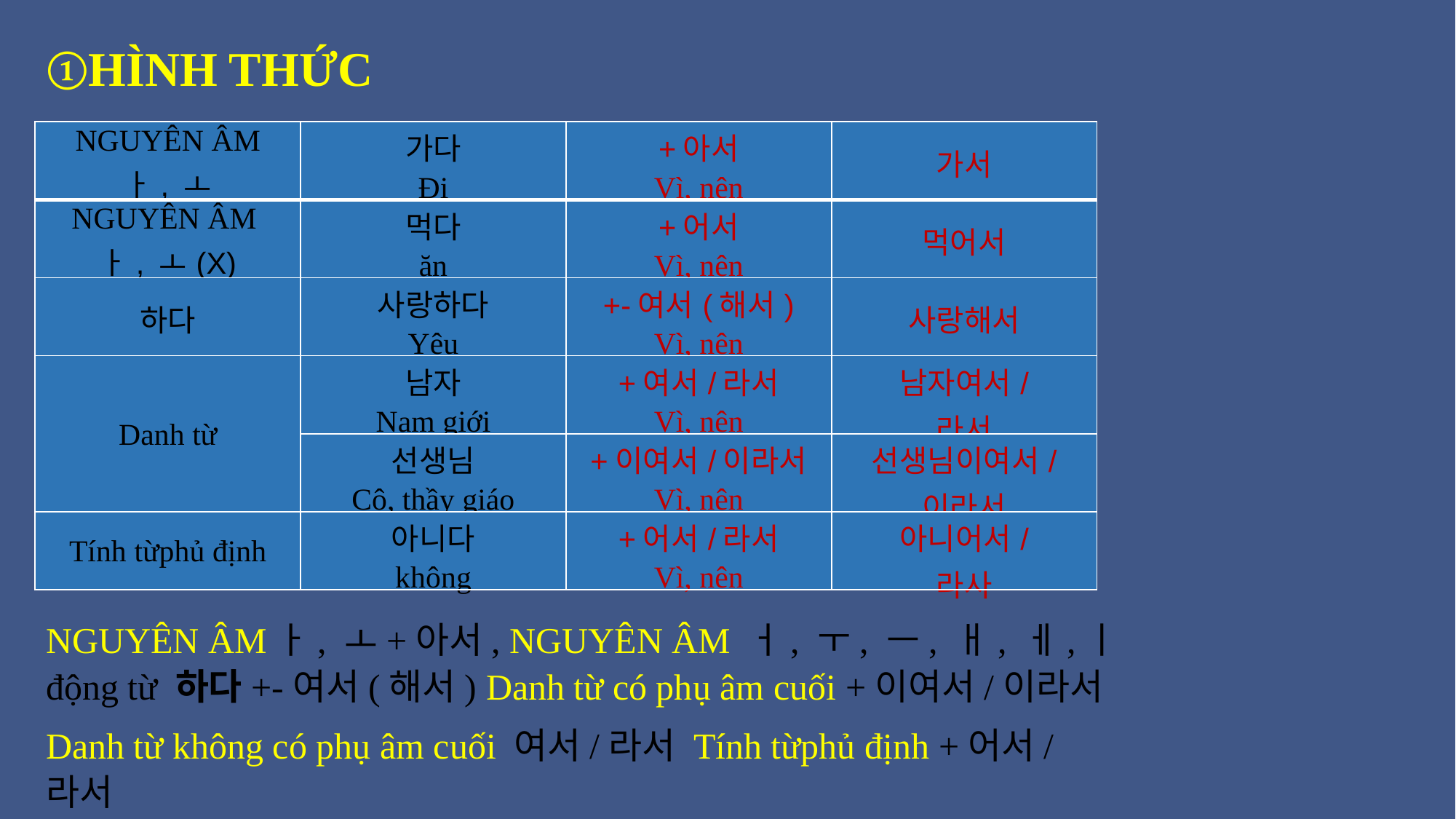

HÌNH THỨC
| NGUYÊN ÂM ㅏ, ㅗ | 가다 Đi | +아서 Vì, nên | 가서 |
| --- | --- | --- | --- |
| NGUYÊN ÂM ㅏ, ㅗ(X) | 먹다 ăn | +어서 Vì, nên | 먹어서 |
| 하다 | 사랑하다 Yêu | +-여서(해서) Vì, nên | 사랑해서 |
| Danh từ | 남자 Nam giới | +여서/라서 Vì, nên | 남자여서/ 라서 |
|  | 선생님 Cô, thầy giáo | +이여서/이라서 Vì, nên | 선생님이여서/ 이라서 |
| Tính từphủ định | 아니다 không | +어서/라서 Vì, nên | 아니어서/ 라사 |
NGUYÊN ÂMㅏ, ㅗ+아서, NGUYÊN ÂM ㅓ, ㅜ, ㅡ, ㅐ, ㅔ,ㅣđộng từ 하다+-여서(해서) Danh từ có phụ âm cuối +이여서/이라서
Danh từ không có phụ âm cuối 여서/라서 Tính từphủ định +어서/라서